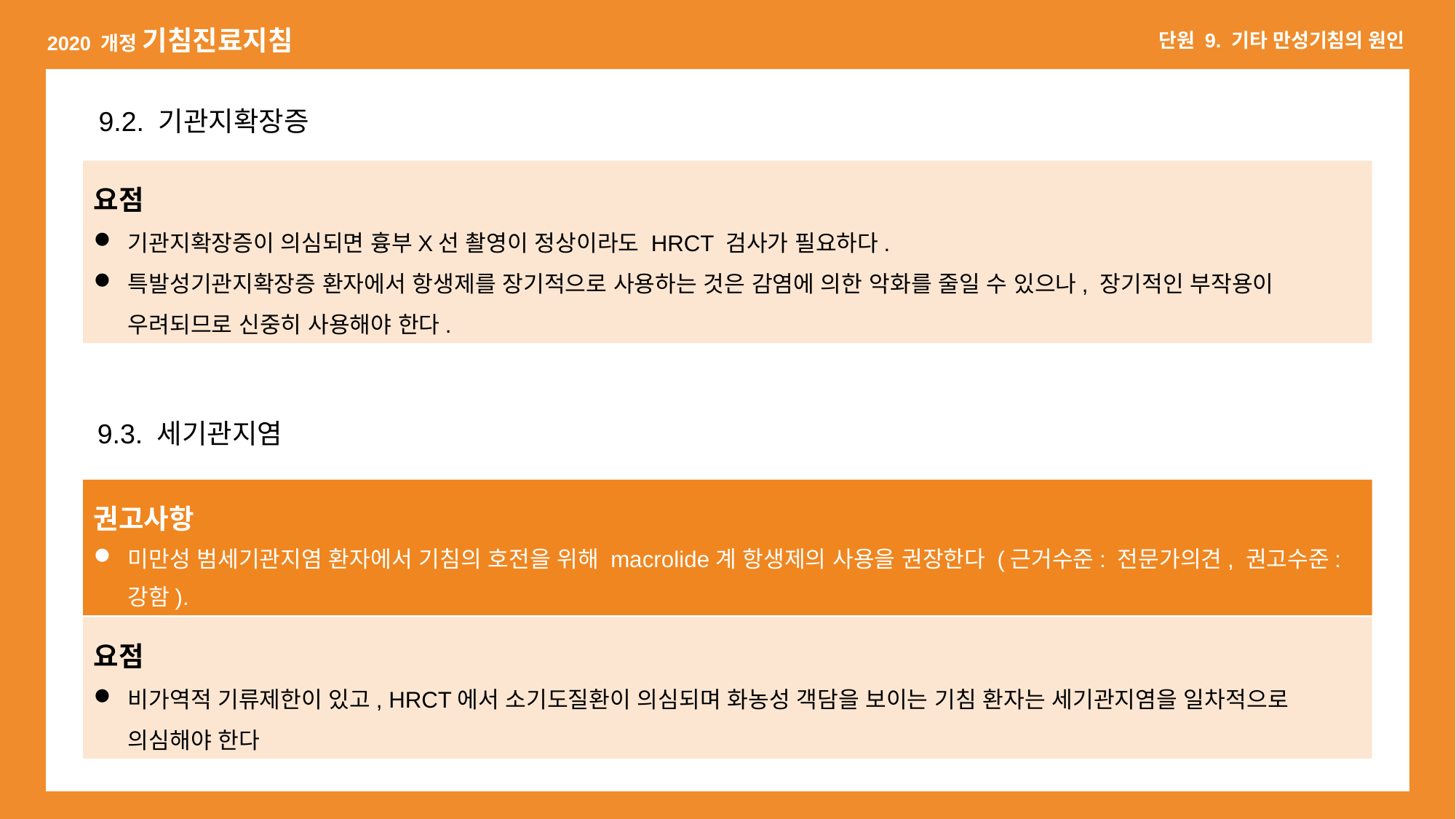

9.2. 기관지확장증
요점
기관지확장증이 의심되면 흉부X선 촬영이 정상이라도 HRCT 검사가 필요하다.
특발성기관지확장증 환자에서 항생제를 장기적으로 사용하는 것은 감염에 의한 악화를 줄일 수 있으나, 장기적인 부작용이 우려되므로 신중히 사용해야 한다.
9.3. 세기관지염
권고사항
미만성 범세기관지염 환자에서 기침의 호전을 위해 macrolide계 항생제의 사용을 권장한다 (근거수준: 전문가의견, 권고수준: 강함).
요점
비가역적 기류제한이 있고, HRCT에서 소기도질환이 의심되며 화농성 객담을 보이는 기침 환자는 세기관지염을 일차적으로 의심해야 한다